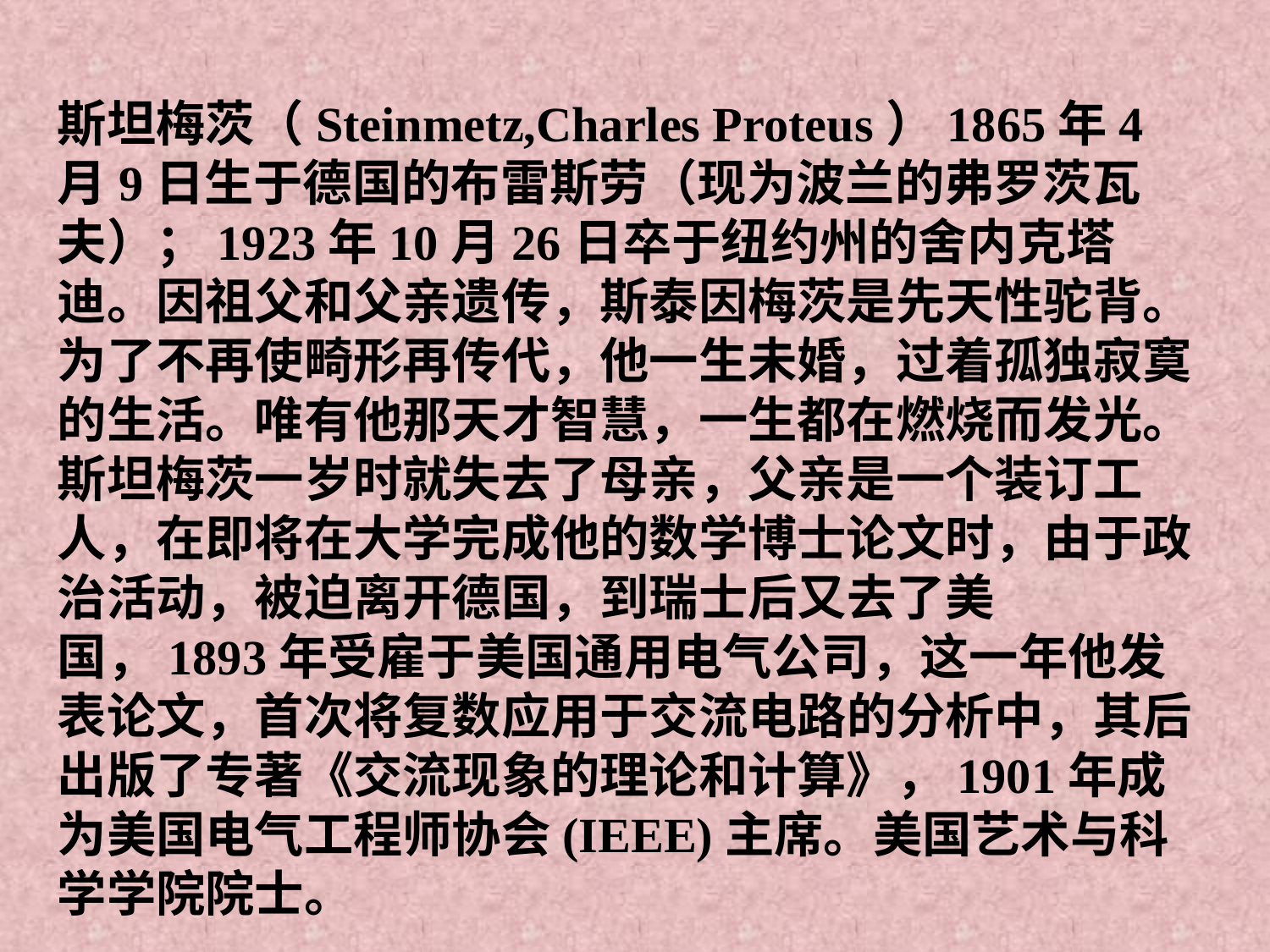

斯坦梅茨（Steinmetz,Charles Proteus）1865年4月9日生于德国的布雷斯劳（现为波兰的弗罗茨瓦夫）；1923年10月26日卒于纽约州的舍内克塔迪。因祖父和父亲遗传，斯泰因梅茨是先天性驼背。为了不再使畸形再传代，他一生未婚，过着孤独寂寞的生活。唯有他那天才智慧，一生都在燃烧而发光。斯坦梅茨一岁时就失去了母亲，父亲是一个装订工人，在即将在大学完成他的数学博士论文时，由于政治活动，被迫离开德国，到瑞士后又去了美国，1893年受雇于美国通用电气公司，这一年他发表论文，首次将复数应用于交流电路的分析中，其后出版了专著《交流现象的理论和计算》，1901年成为美国电气工程师协会(IEEE)主席。美国艺术与科学学院院士。